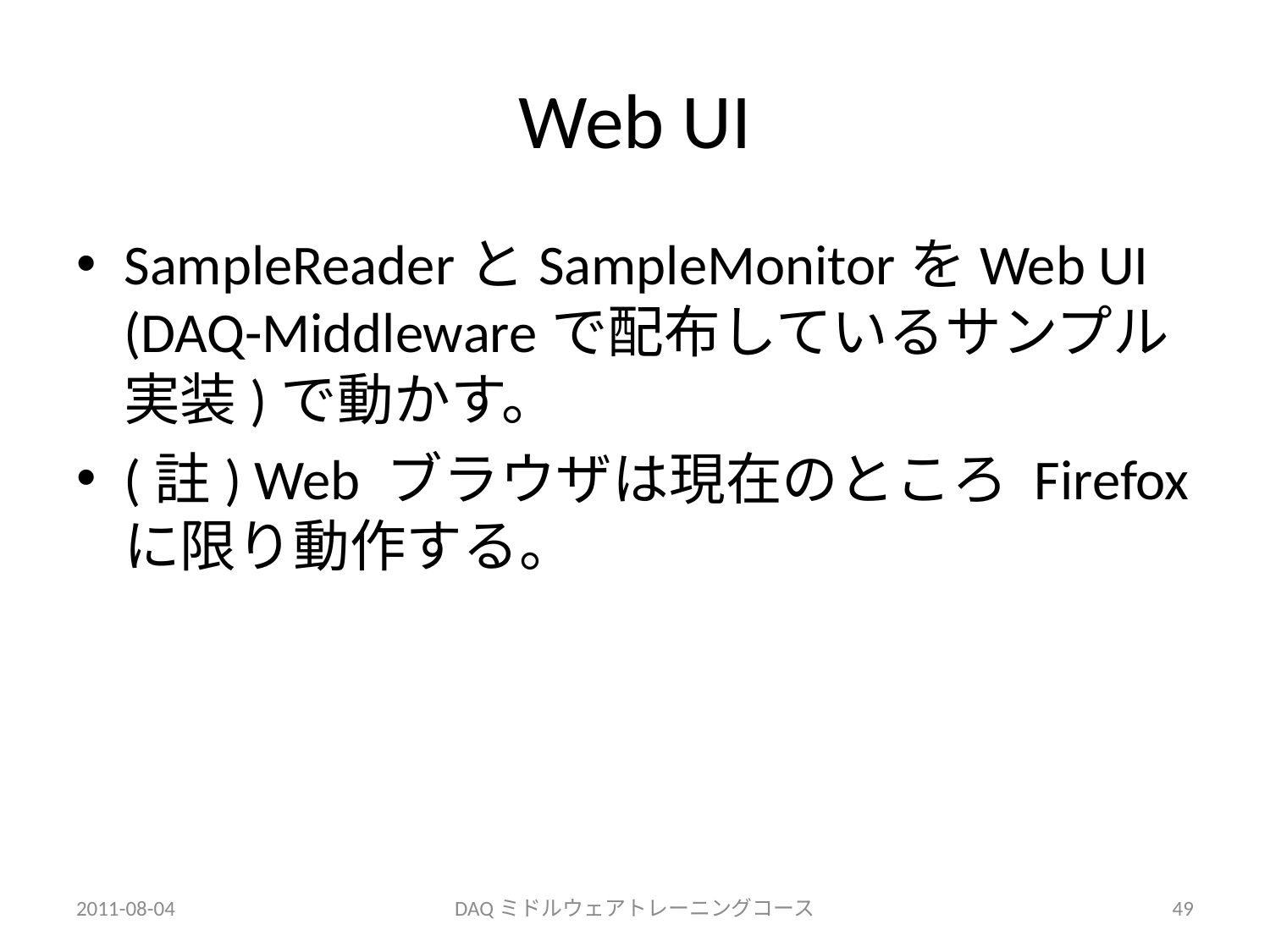

# Web UI
SampleReaderとSampleMonitorをWeb UI (DAQ-Middlewareで配布しているサンプル実装)で動かす。
(註) Web ブラウザは現在のところ Firefoxに限り動作する。
2011-08-04
DAQミドルウェアトレーニングコース
49